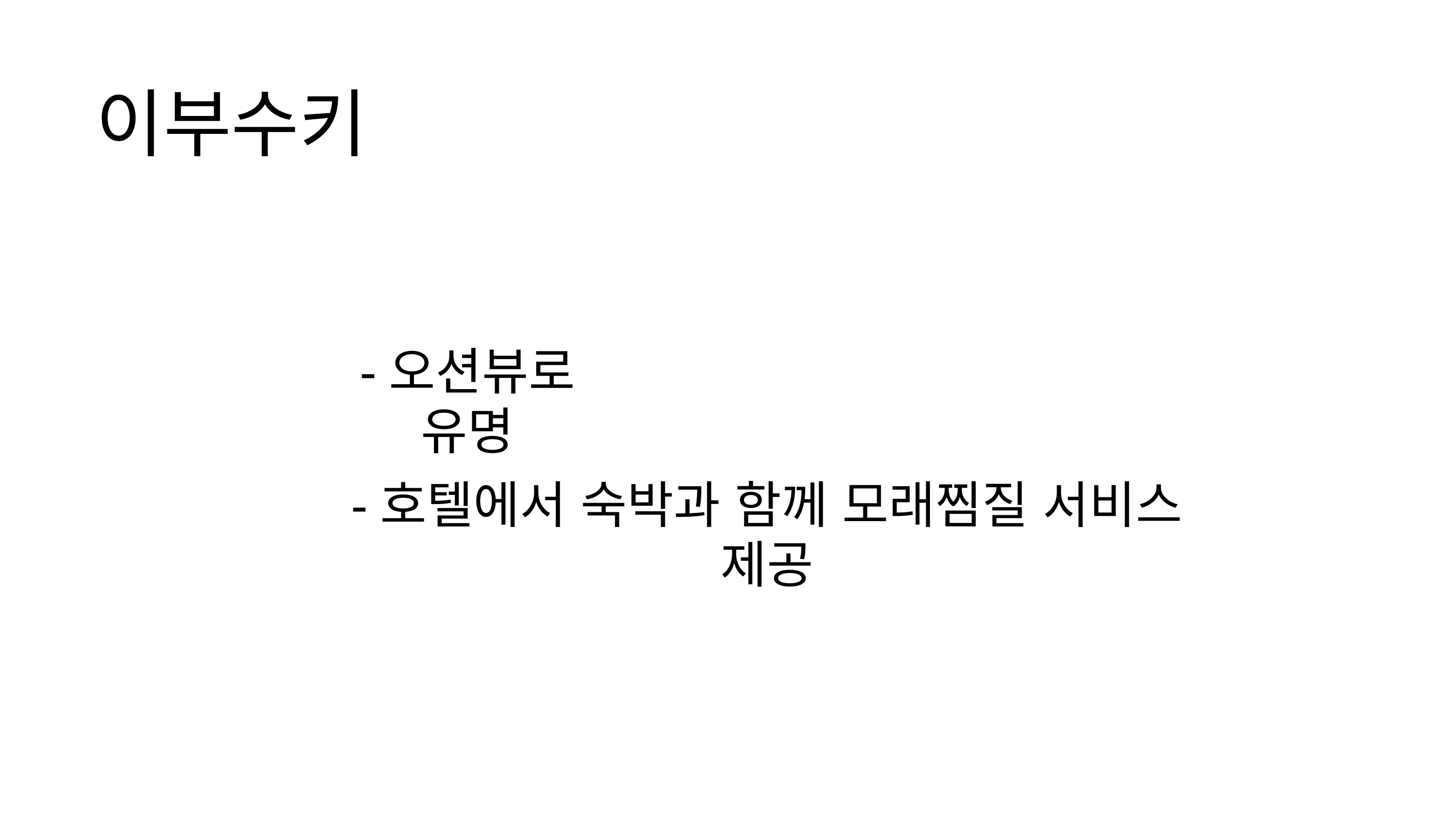

이부수키
-오션뷰로 유명
-호텔에서 숙박과 함께 모래찜질 서비스 제공